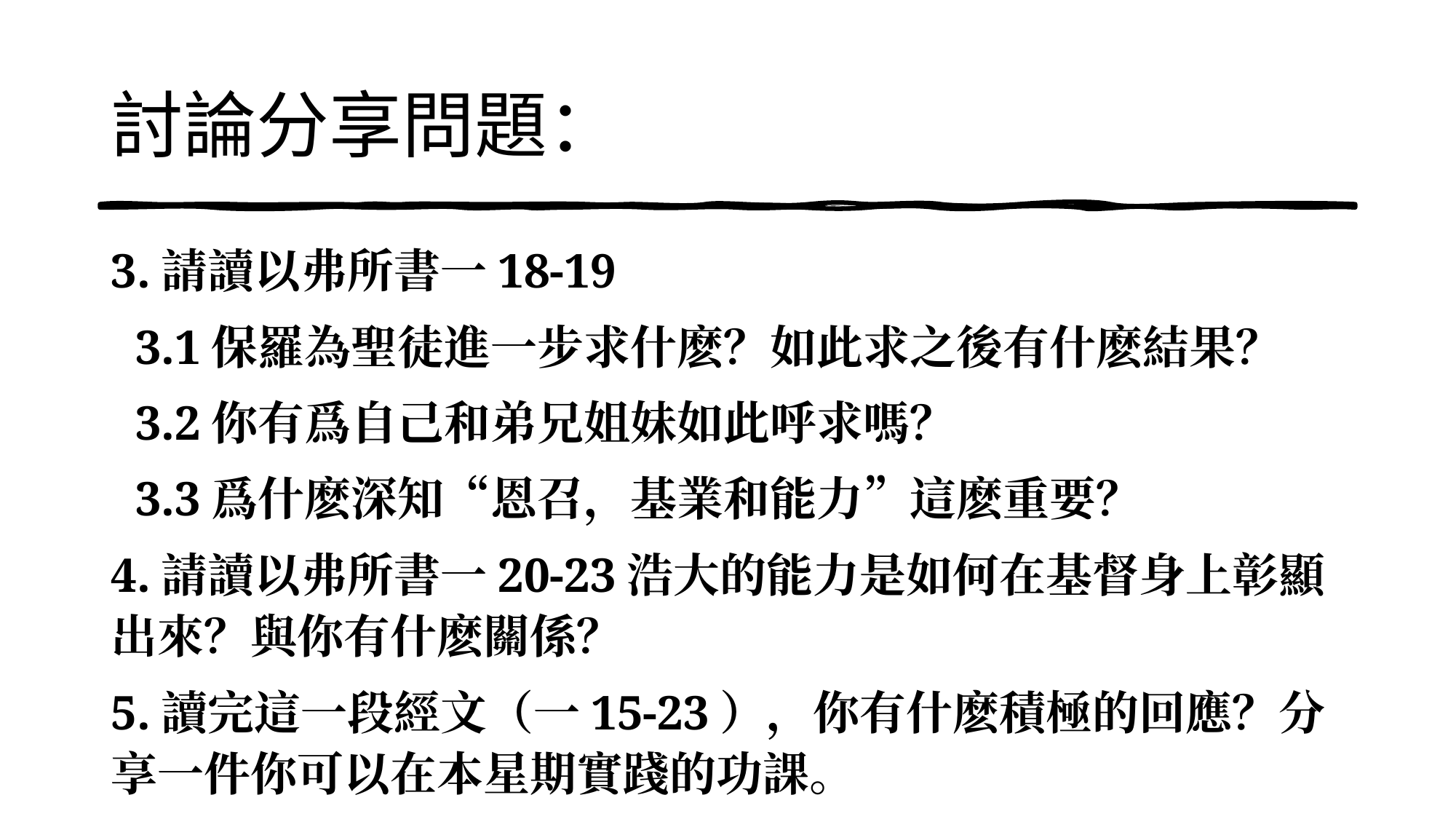

# 討論分享問題：
3.請讀以弗所書一18-19
  3.1保羅為聖徒進一步求什麽？如此求之後有什麽結果？
  3.2你有爲自己和弟兄姐妹如此呼求嗎？
  3.3爲什麽深知“恩召，基業和能力”這麽重要？
4.請讀以弗所書一20-23浩大的能力是如何在基督身上彰顯出來？與你有什麽關係？
5.讀完這一段經文（一15-23），你有什麽積極的回應？分享一件你可以在本星期實踐的功課。